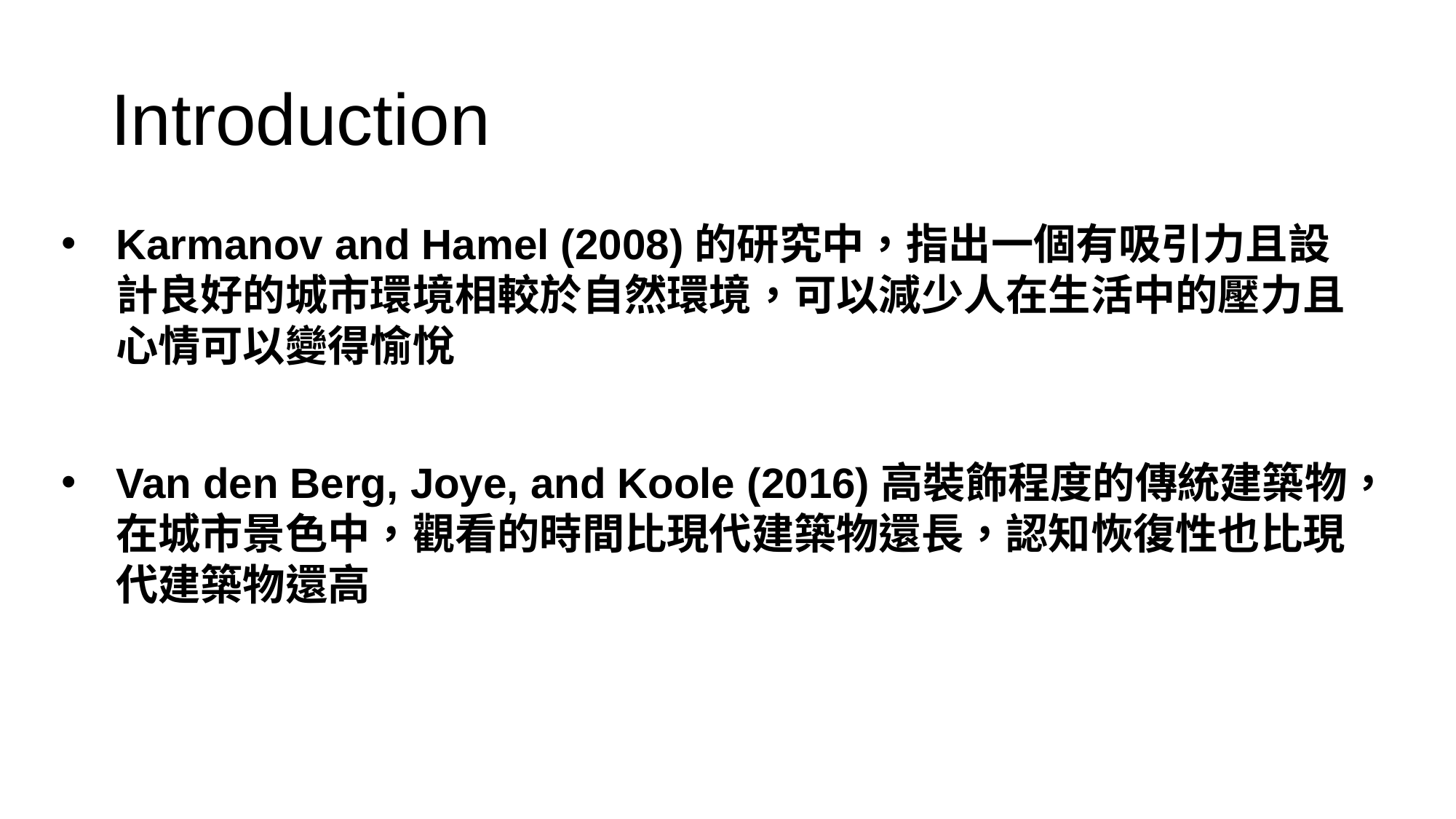

Introduction

Karmanov and Hamel (2008)的研究中，指出一個有吸引力且設計良好的城市環境相較於自然環境，可以減少人在生活中的壓力且心情可以變得愉悅
Van den Berg, Joye, and Koole (2016)高裝飾程度的傳統建築物，在城市景色中，觀看的時間比現代建築物還長，認知恢復性也比現代建築物還高